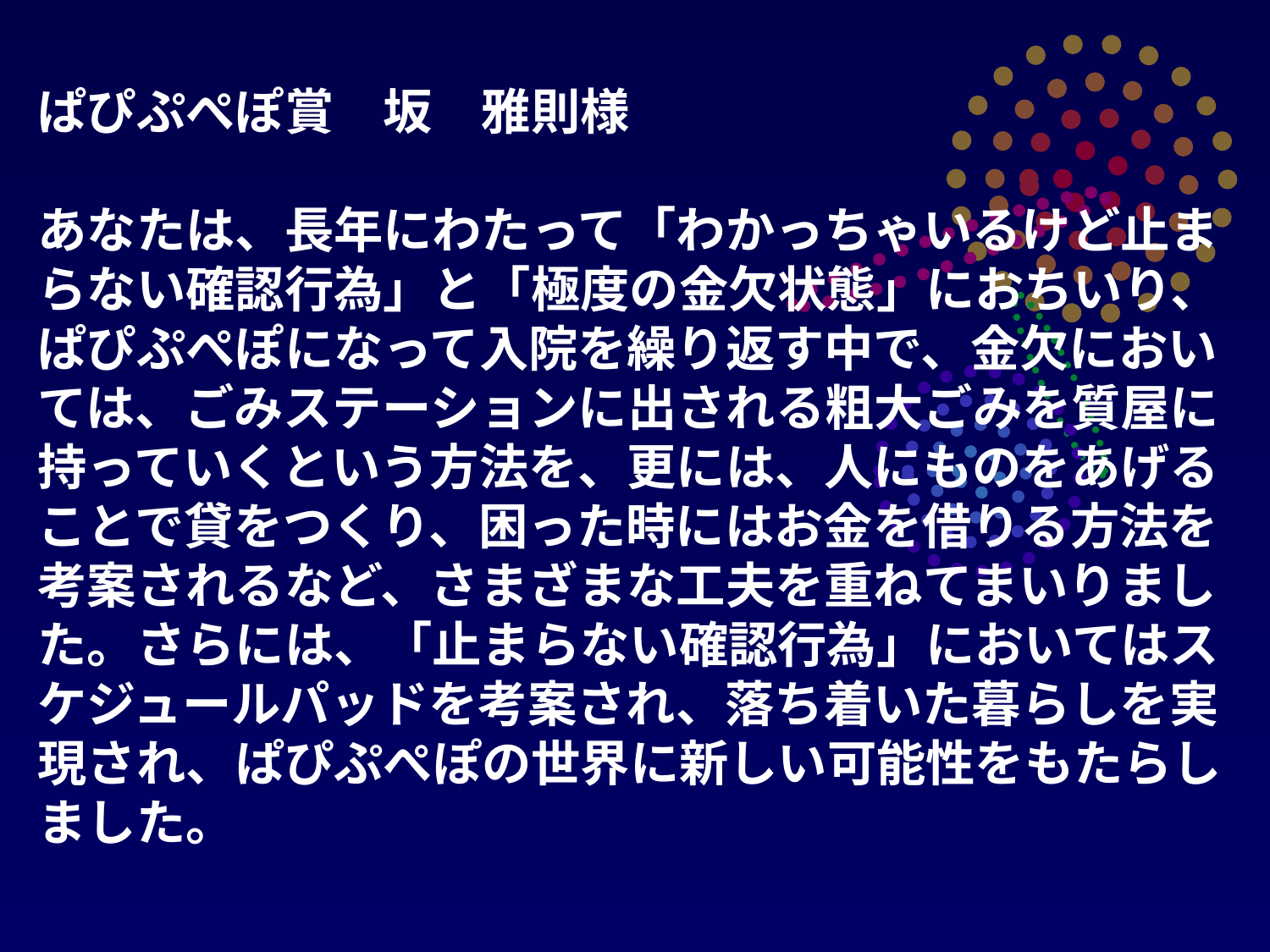

ぱぴぷぺぽ賞　坂　雅則様

あなたは、長年にわたって「わかっちゃいるけど止まらない確認行為」と「極度の金欠状態」におちいり、ぱぴぷぺぽになって入院を繰り返す中で、金欠においては、ごみステーションに出される粗大ごみを質屋に持っていくという方法を、更には、人にものをあげることで貸をつくり、困った時にはお金を借りる方法を考案されるなど、さまざまな工夫を重ねてまいりました。さらには、「止まらない確認行為」においてはスケジュールパッドを考案され、落ち着いた暮らしを実現され、ぱぴぷぺぽの世界に新しい可能性をもたらしました。